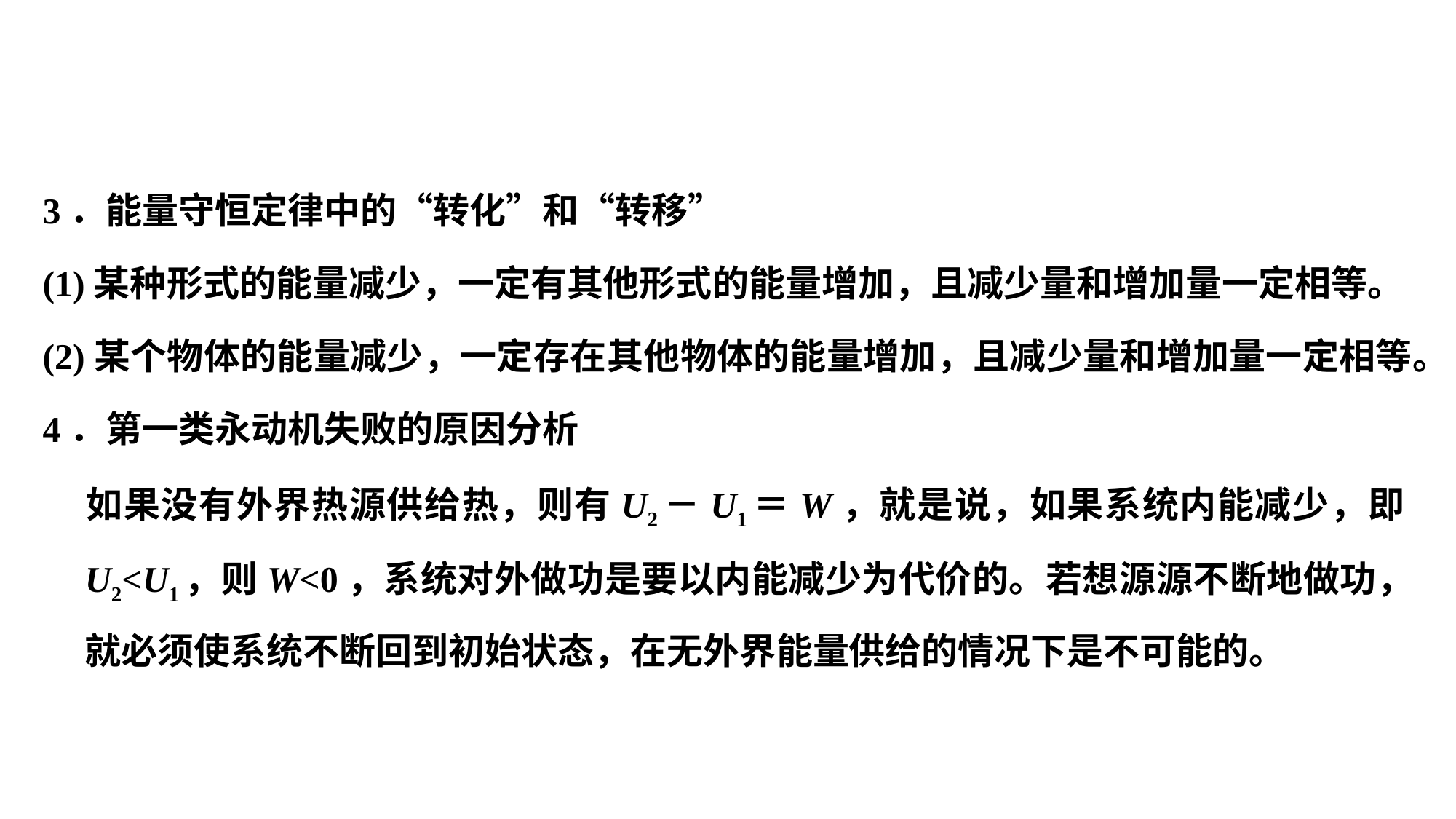

3．能量守恒定律中的“转化”和“转移”
(1)某种形式的能量减少，一定有其他形式的能量增加，且减少量和增加量一定相等。
(2)某个物体的能量减少，一定存在其他物体的能量增加，且减少量和增加量一定相等。
4．第一类永动机失败的原因分析
	如果没有外界热源供给热，则有U2－U1＝W，就是说，如果系统内能减少，即U2<U1，则W<0，系统对外做功是要以内能减少为代价的。若想源源不断地做功，就必须使系统不断回到初始状态，在无外界能量供给的情况下是不可能的。